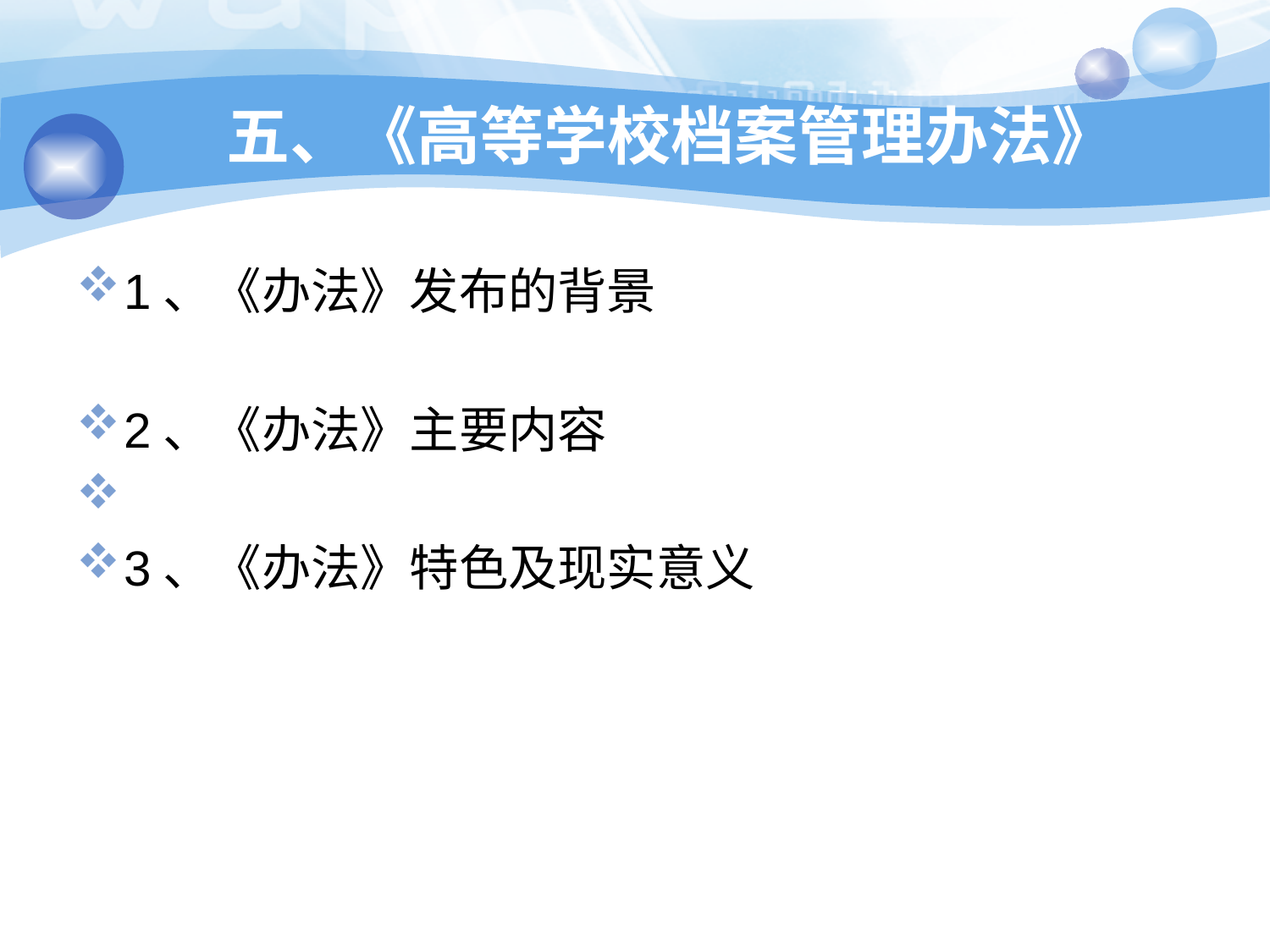

# 五、《高等学校档案管理办法》
1、《办法》发布的背景

2、《办法》主要内容

3、《办法》特色及现实意义